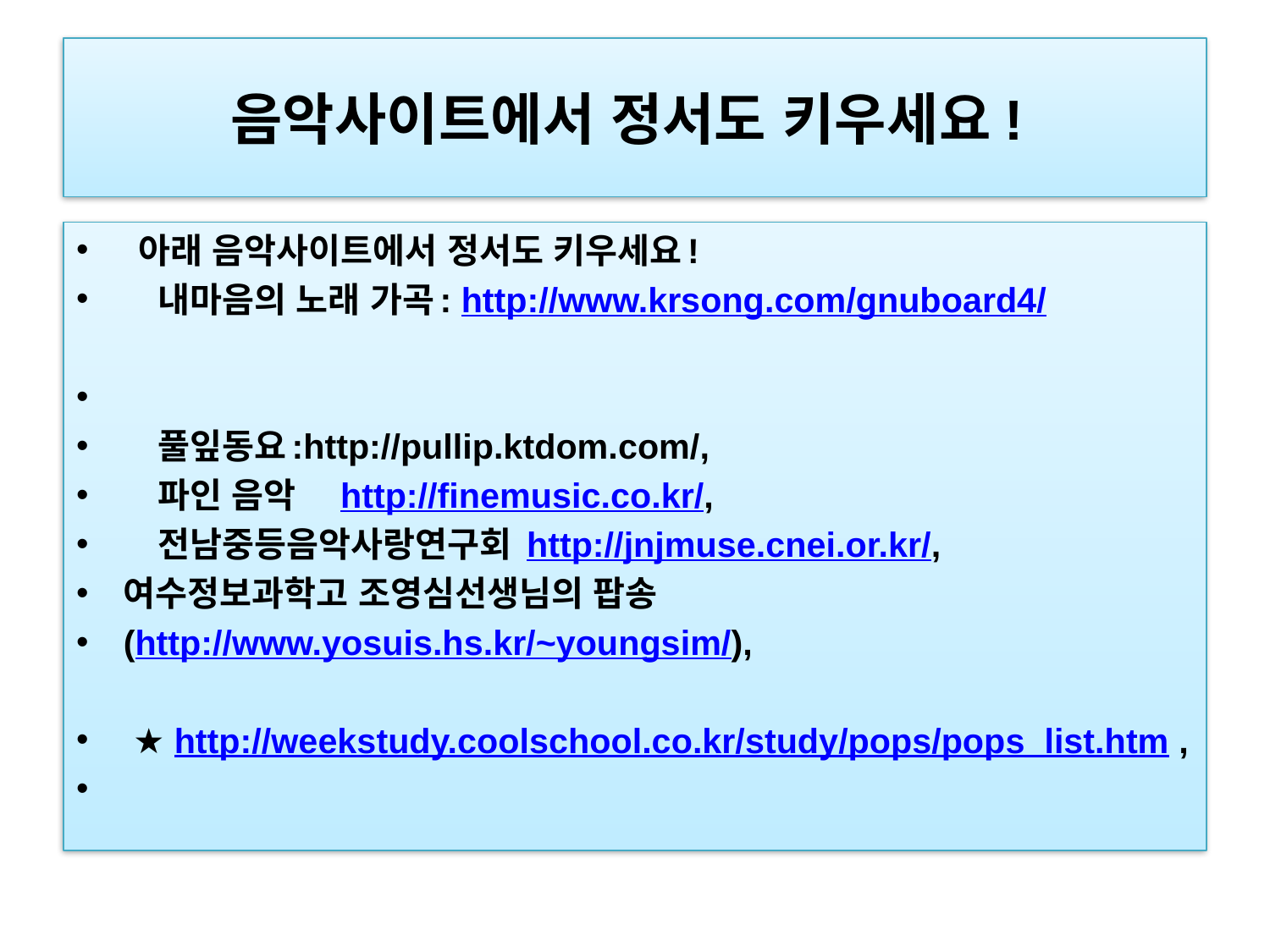

# 음악사이트에서 정서도 키우세요!
 아래 음악사이트에서 정서도 키우세요!
   내마음의 노래 가곡: http://www.krsong.com/gnuboard4/

   풀잎동요:http://pullip.ktdom.com/,
   파인 음악    http://finemusic.co.kr/,
   전남중등음악사랑연구회 http://jnjmuse.cnei.or.kr/,
여수정보과학고 조영심선생님의 팝송
(http://www.yosuis.hs.kr/~youngsim/),

 ★ http://weekstudy.coolschool.co.kr/study/pops/pops_list.htm ,